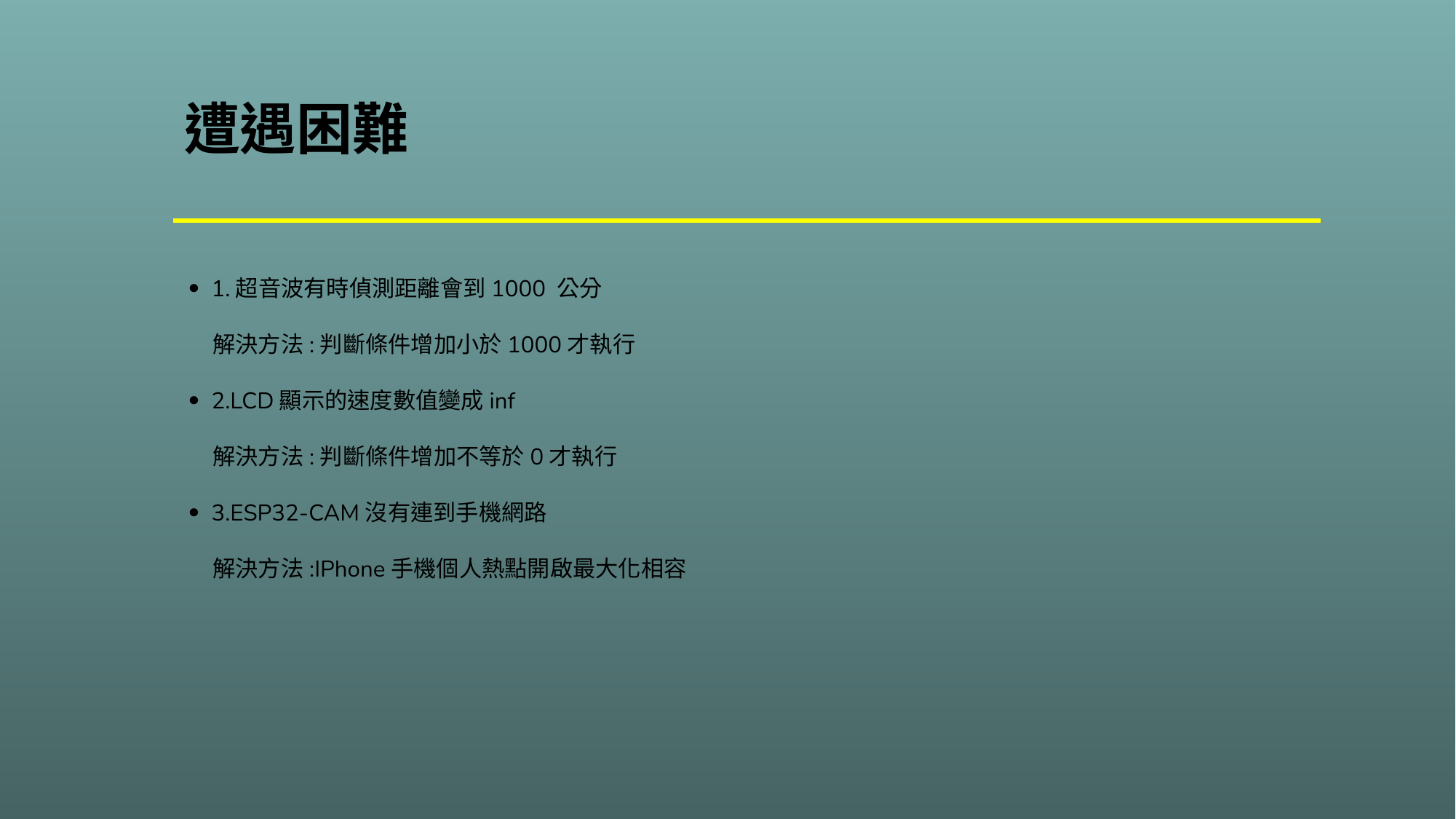

# 遭遇困難
1.超音波有時偵測距離會到1000 公分
    解決方法:判斷條件增加小於1000才執行
2.LCD顯示的速度數值變成inf
    解決方法:判斷條件增加不等於0才執行
3.ESP32-CAM沒有連到手機網路
    解決方法:IPhone手機個人熱點開啟最大化相容